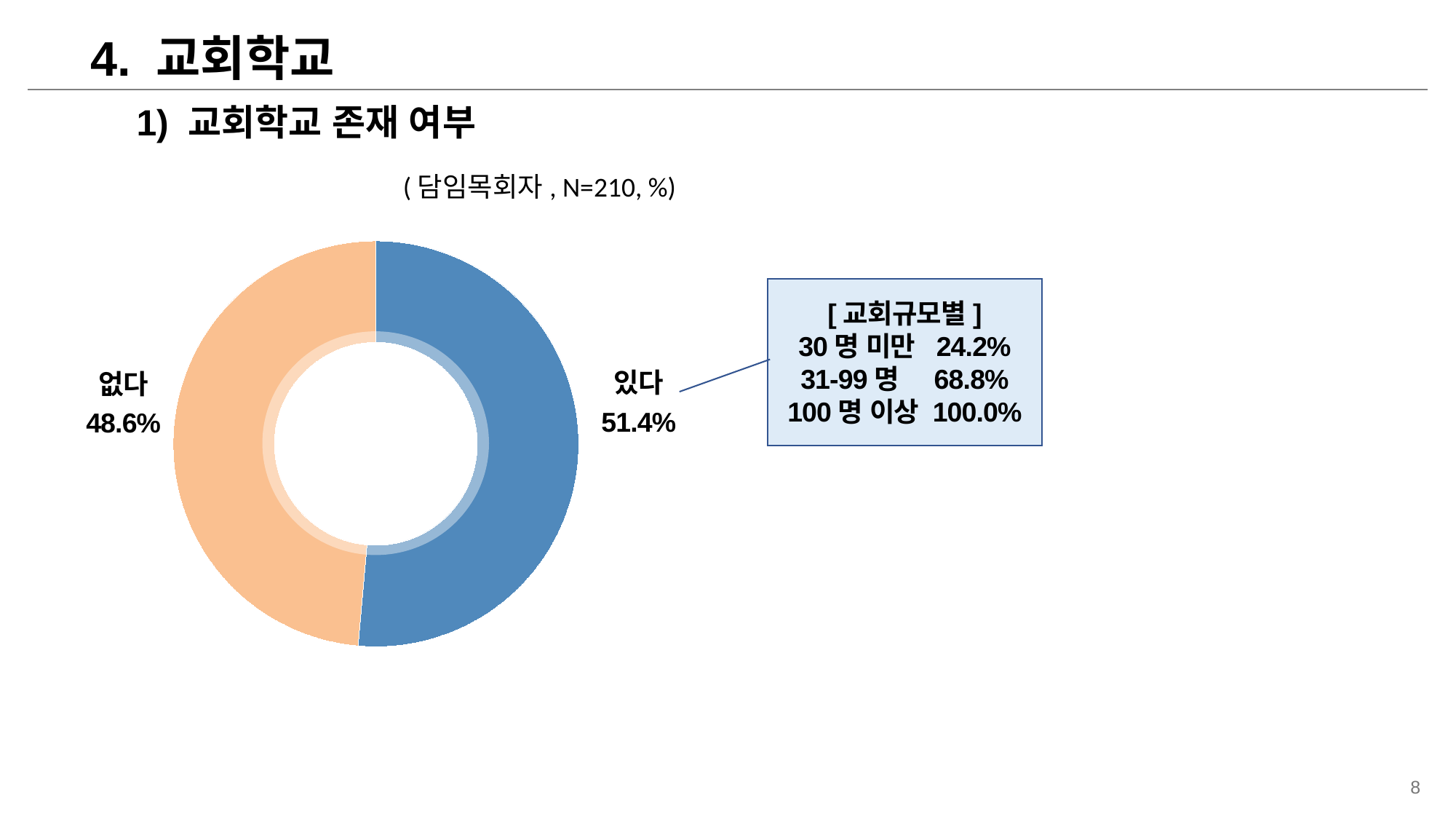

4. 교회학교
1) 교회학교 존재 여부
(담임목회자, N=210, %)

### Chart

| Category | 열1 |
|---|---|
| 지금처럼 계속 하고 싶다 | 51.4 |
| 지금보다 더 하고 싶다 | 48.6 |
[교회규모별]
30명 미만  24.2%
31-99명    68.8%
100명 이상 100.0%
있다
51.4%
없다
48.6%